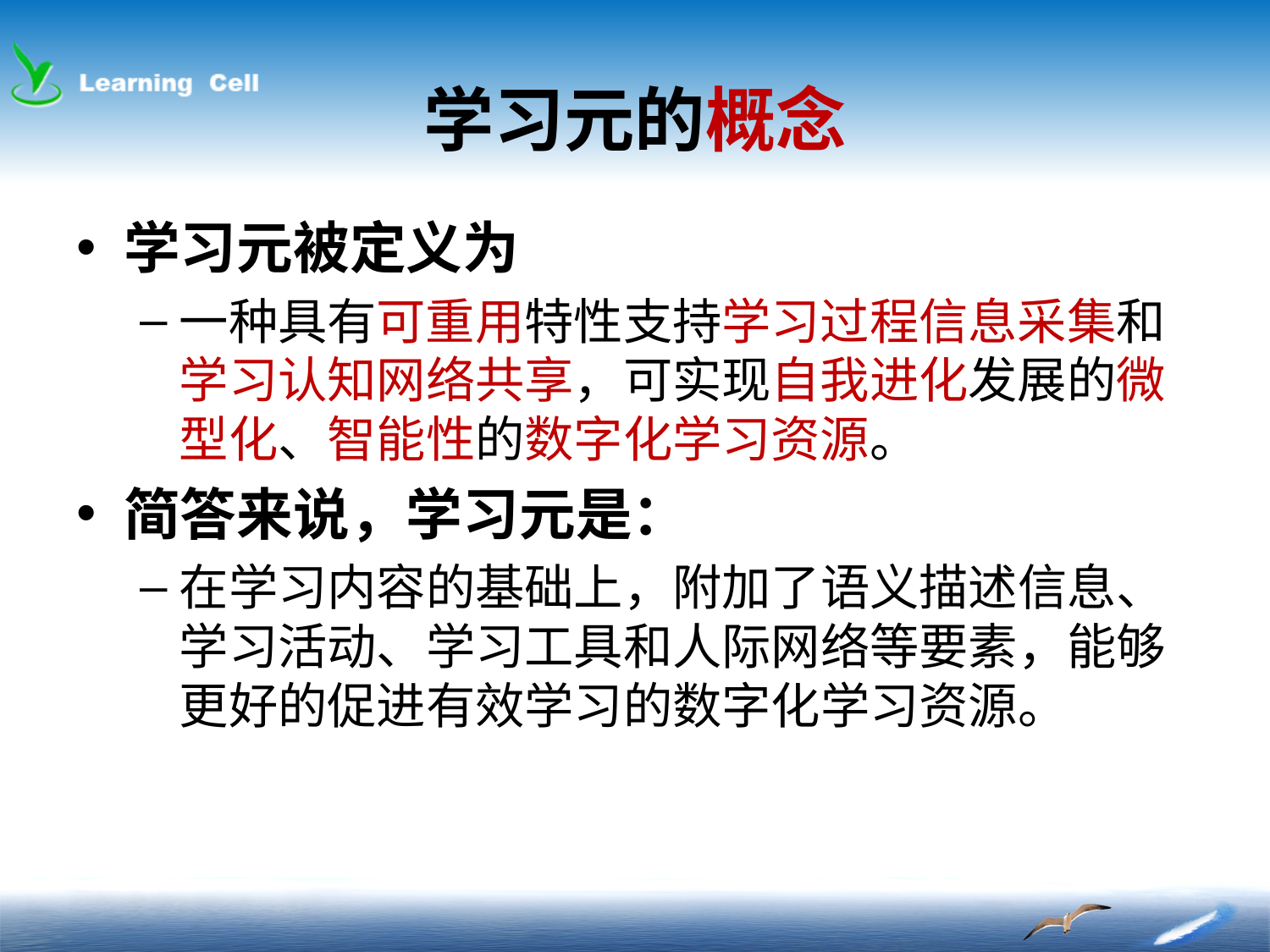

# 学习元的概念
学习元被定义为
一种具有可重用特性支持学习过程信息采集和学习认知网络共享，可实现自我进化发展的微型化、智能性的数字化学习资源。
简答来说，学习元是：
在学习内容的基础上，附加了语义描述信息、学习活动、学习工具和人际网络等要素，能够更好的促进有效学习的数字化学习资源。